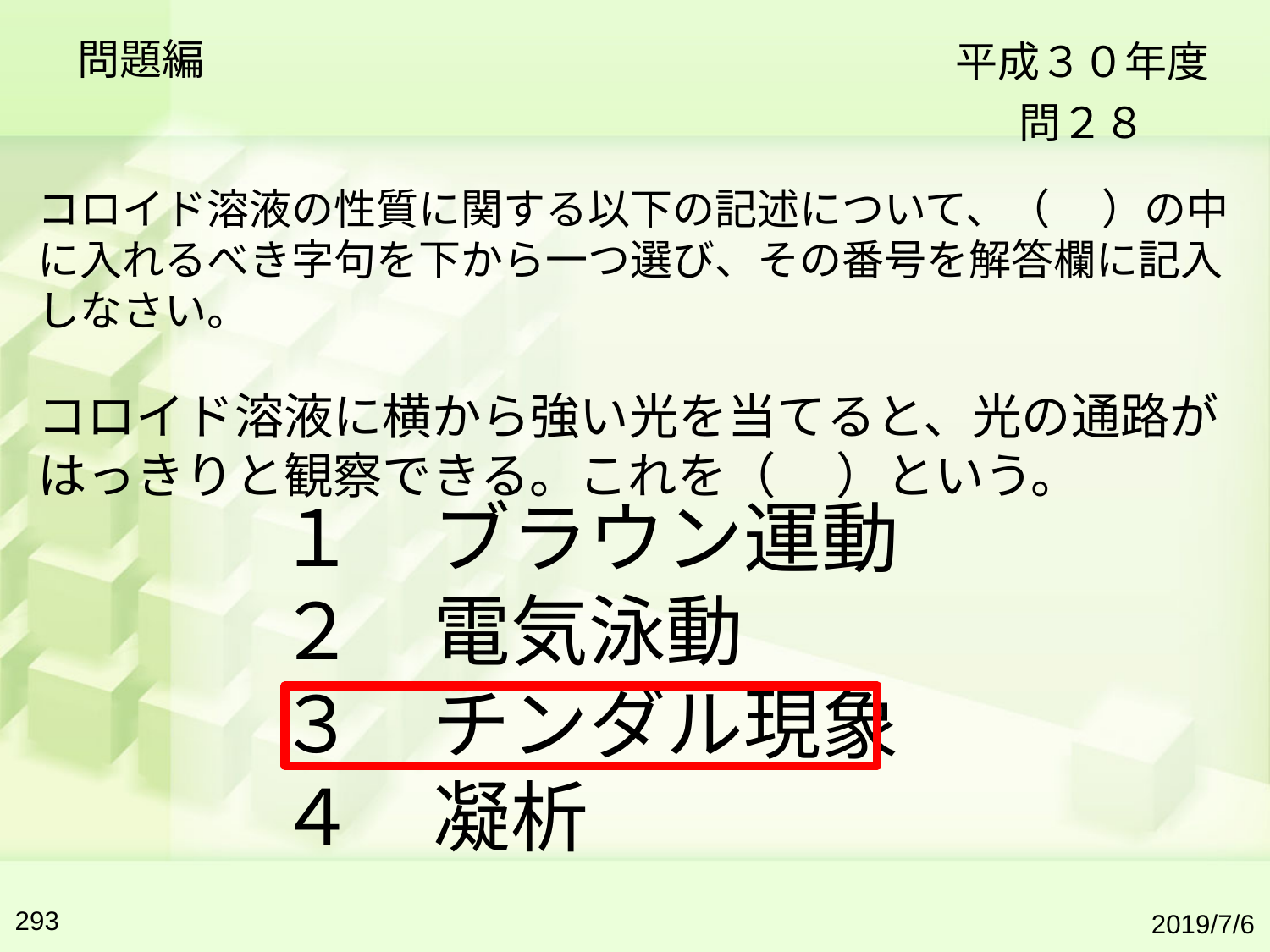

問題編
平成３０年度
問２８
コロイド溶液の性質に関する以下の記述について、（ 　）の中に入れるべき字句を下から一つ選び、その番号を解答欄に記入しなさい。

コロイド溶液に横から強い光を当てると、光の通路がはっきりと観察できる。これを（　 ）という。
１　ブラウン運動
２　電気泳動
３　チンダル現象
４　凝析

293
2019/7/6